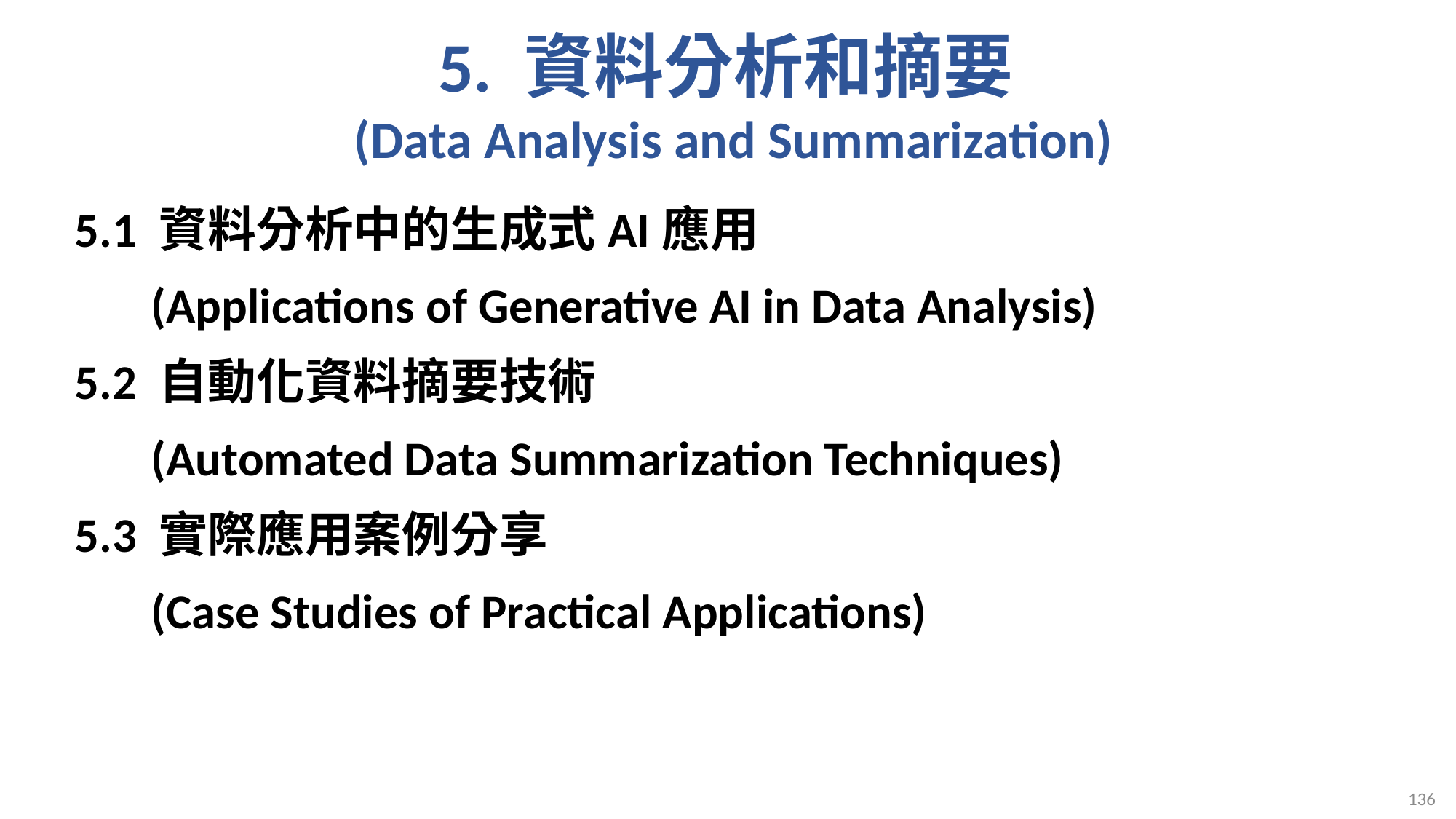

# 5. 資料分析和摘要 (Data Analysis and Summarization)
5.1 資料分析中的生成式AI應用
       (Applications of Generative AI in Data Analysis)
5.2 自動化資料摘要技術
       (Automated Data Summarization Techniques)
5.3 實際應用案例分享
       (Case Studies of Practical Applications)
136